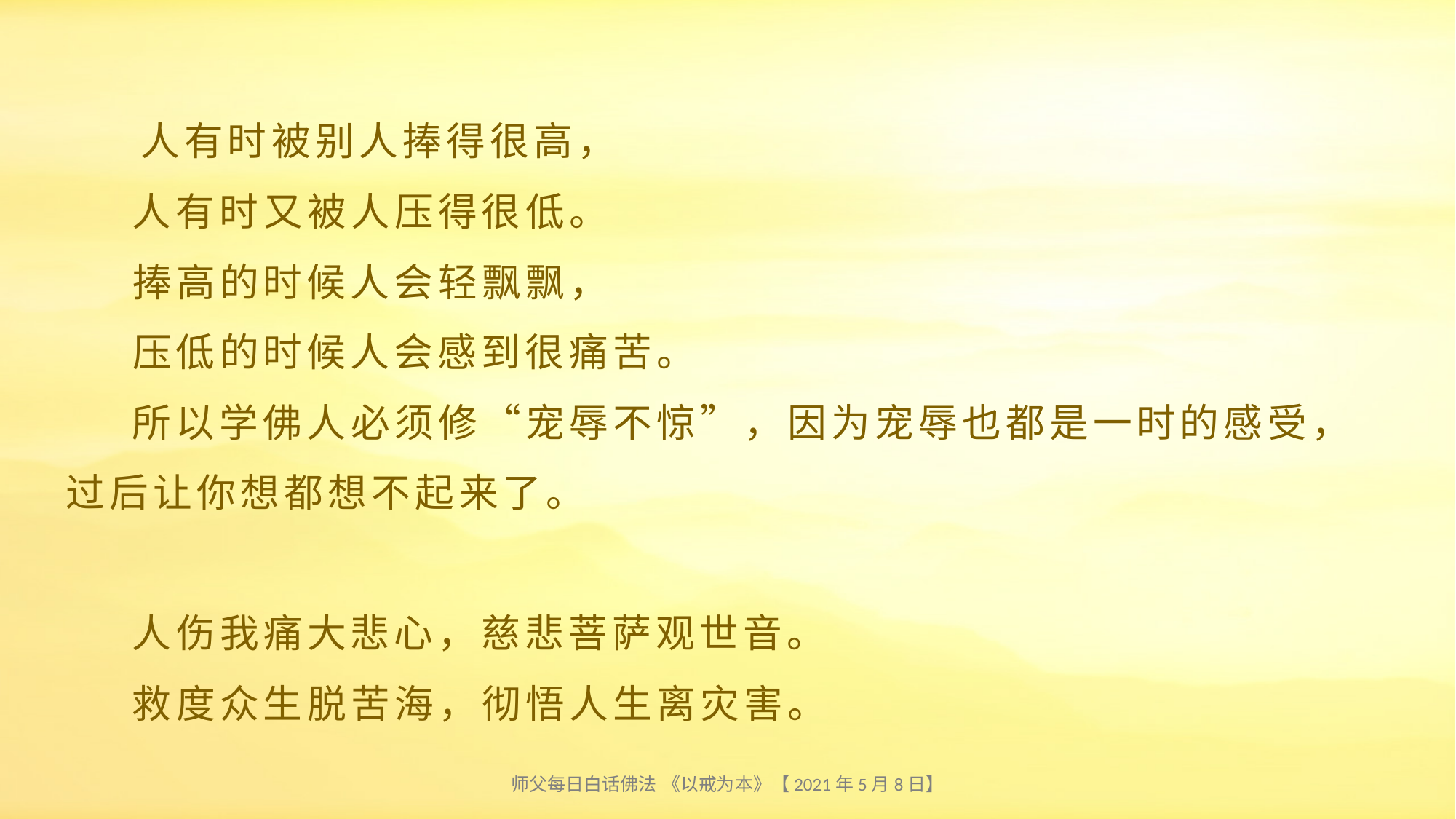

# 人有时被别人捧得很高， 人有时又被人压得很低。 捧高的时候人会轻飘飘， 压低的时候人会感到很痛苦。 所以学佛人必须修“宠辱不惊”，因为宠辱也都是一时的感受，过后让你想都想不起来了。 人伤我痛大悲心，慈悲菩萨观世音。 救度众生脱苦海，彻悟人生离灾害。
师父每日白话佛法 《以戒为本》【2021年5月8日】